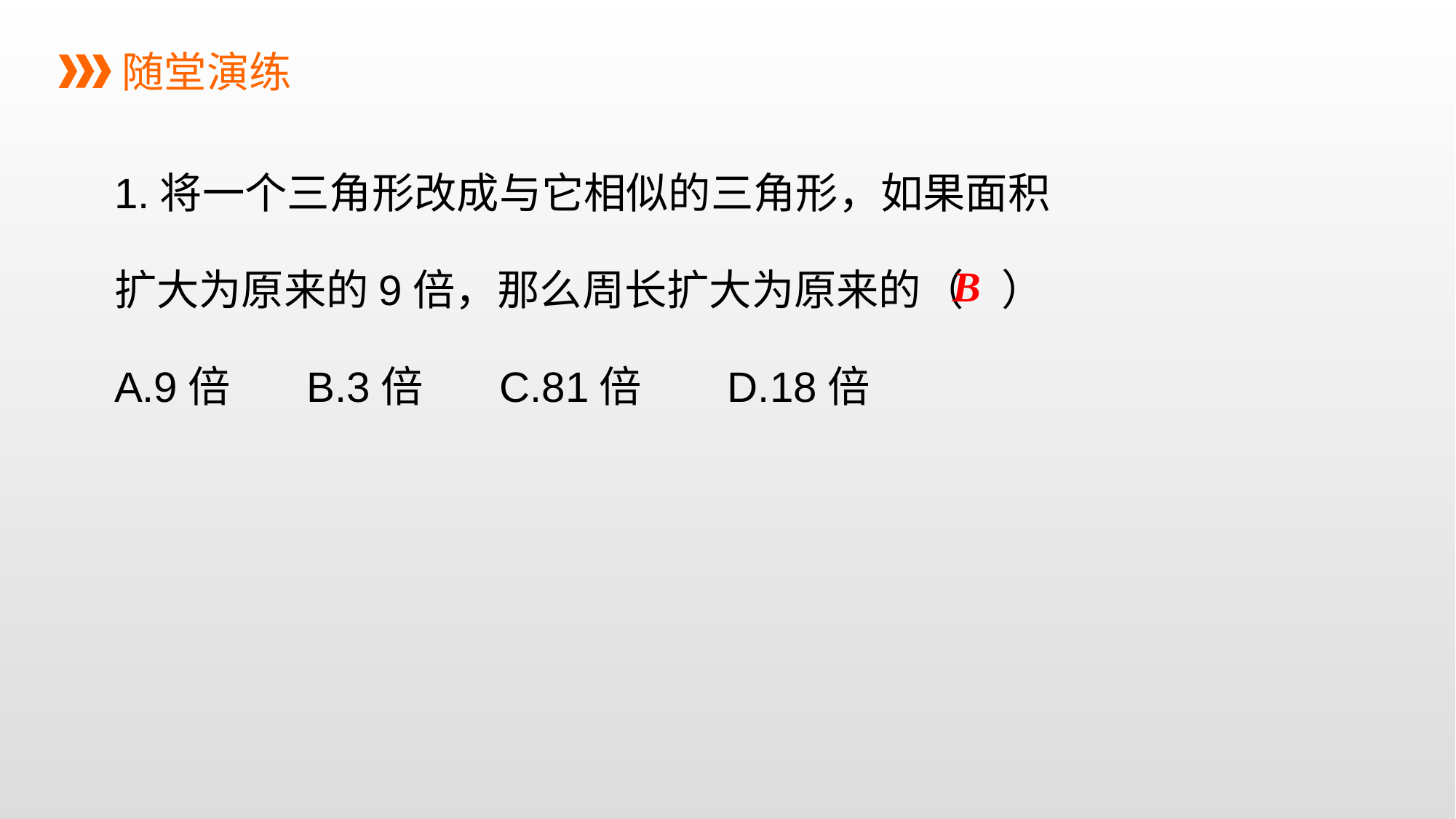

随堂演练

1.将一个三角形改成与它相似的三角形，如果面积扩大为原来的9倍，那么周长扩大为原来的（    ）
A.9倍       B.3倍       C.81倍        D.18倍
B